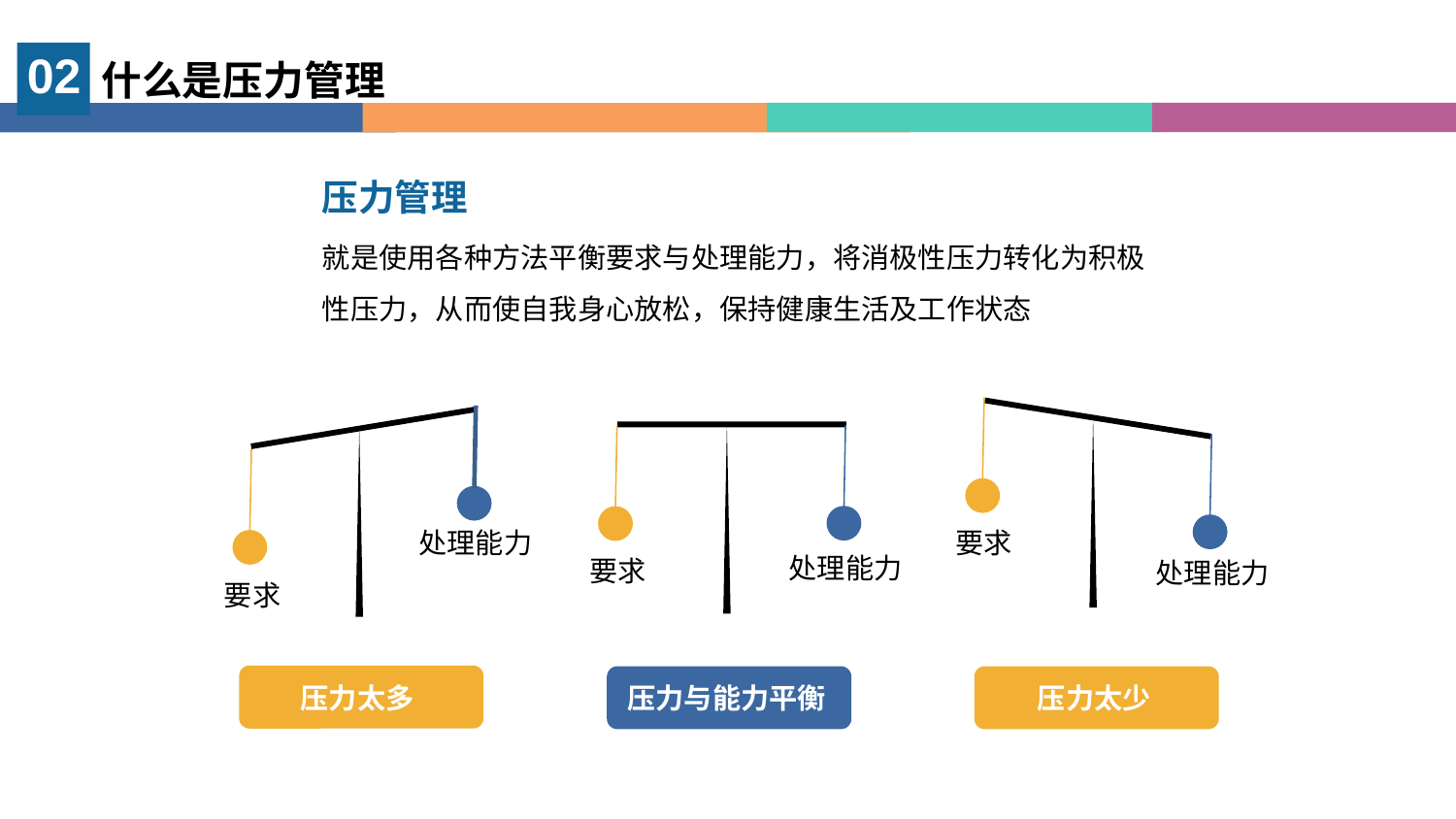

02

什么是压力管理
压力管理
就是使用各种方法平衡要求与处理能力，将消极性压力转化为积极性压力，从而使自我身心放松，保持健康生活及工作状态

要求
处理能力
处理能力
要求
处理能力
要求

压力太多
压力与能力平衡
压力太少